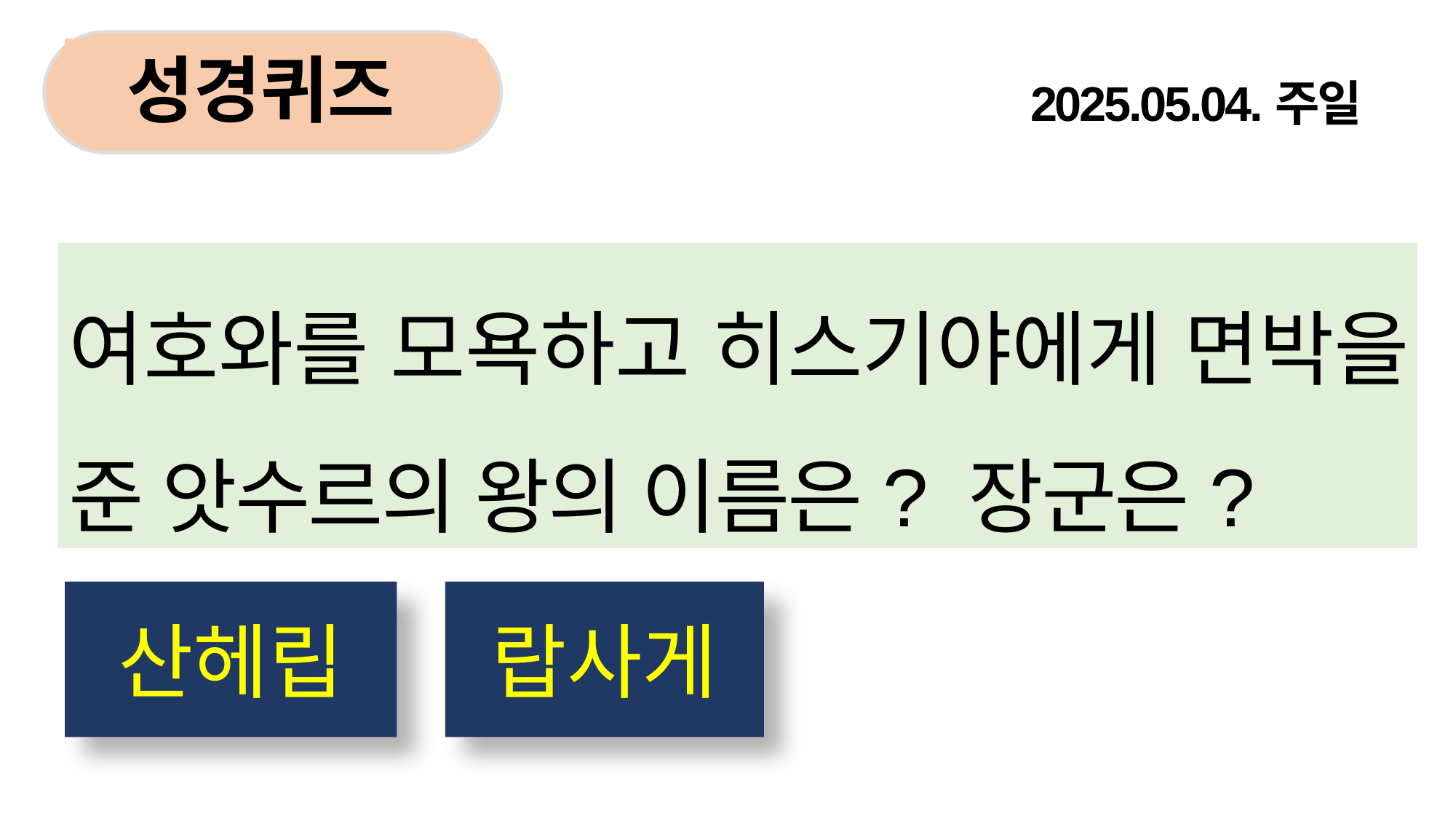

성경퀴즈
2025.05.04.주일
여호와를 모욕하고 히스기야에게 면박을 준 앗수르의 왕의 이름은? 장군은?
산헤립
랍사게